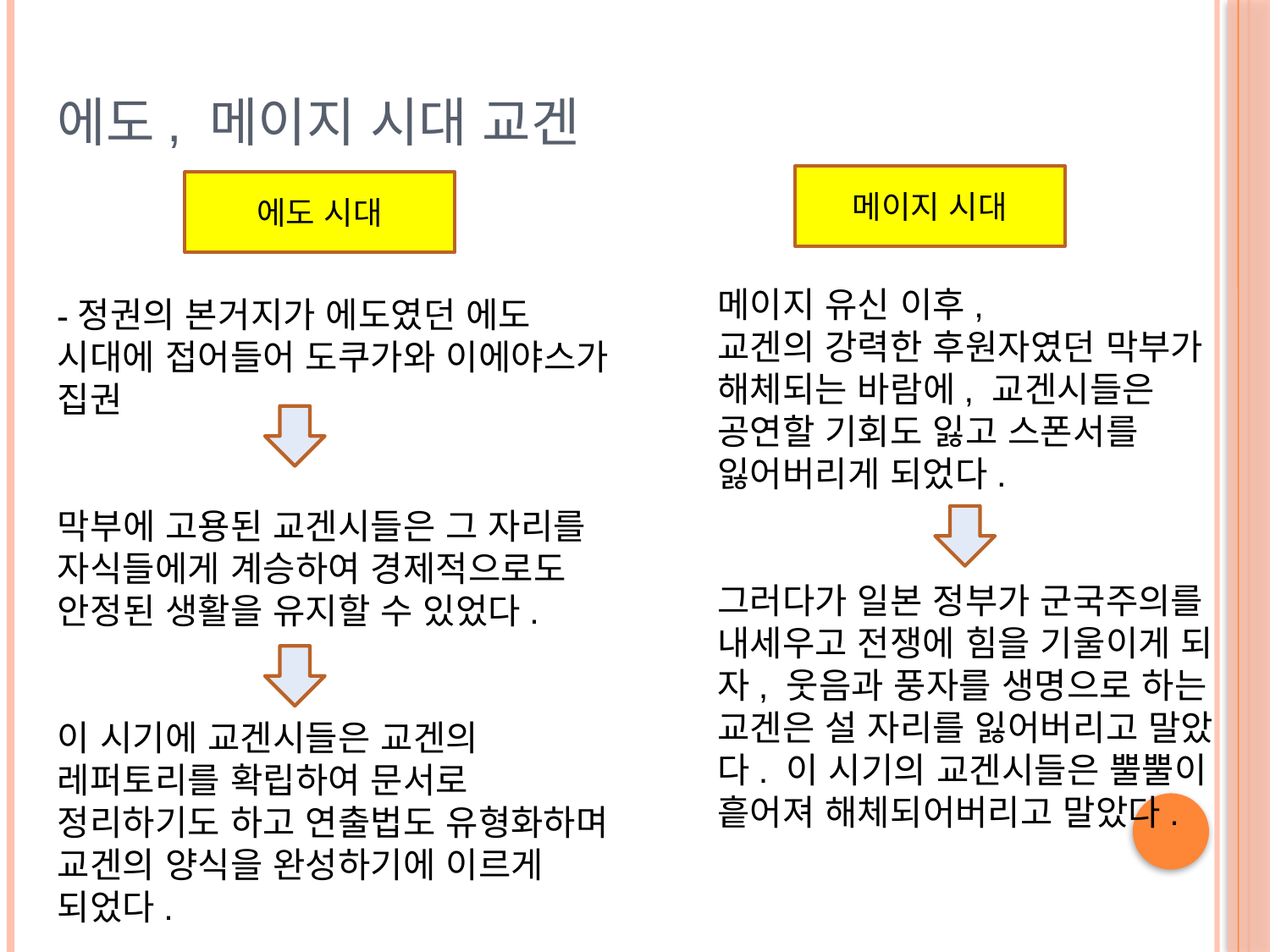

# 에도, 메이지 시대 교겐
메이지 시대
에도 시대
메이지 유신 이후,
교겐의 강력한 후원자였던 막부가 해체되는 바람에, 교겐시들은  공연할 기회도 잃고 스폰서를 잃어버리게 되었다.

그러다가 일본 정부가 군국주의를 내세우고 전쟁에 힘을 기울이게 되자, 웃음과 풍자를 생명으로 하는 교겐은 설 자리를 잃어버리고 말았다. 이 시기의 교겐시들은 뿔뿔이 흩어져 해체되어버리고 말았다.
-정권의 본거지가 에도였던 에도
시대에 접어들어 도쿠가와 이에야스가 집권

막부에 고용된 교겐시들은 그 자리를 자식들에게 계승하여 경제적으로도 안정된 생활을 유지할 수 있었다.

이 시기에 교겐시들은 교겐의 레퍼토리를 확립하여 문서로 정리하기도 하고 연출법도 유형화하며 교겐의 양식을 완성하기에 이르게 되었다.